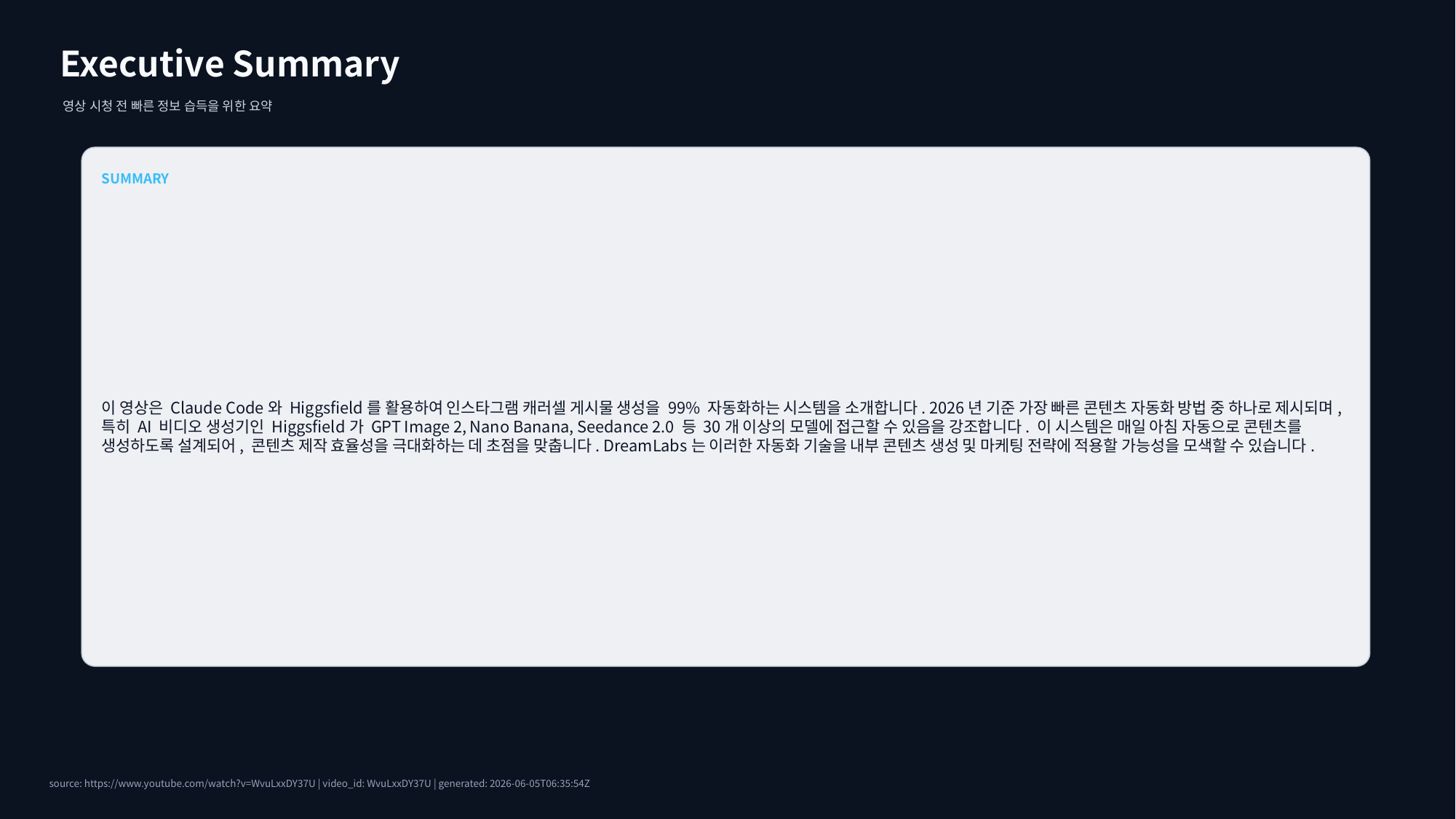

Executive Summary
영상 시청 전 빠른 정보 습득을 위한 요약

SUMMARY
이 영상은 Claude Code와 Higgsfield를 활용하여 인스타그램 캐러셀 게시물 생성을 99% 자동화하는 시스템을 소개합니다. 2026년 기준 가장 빠른 콘텐츠 자동화 방법 중 하나로 제시되며, 특히 AI 비디오 생성기인 Higgsfield가 GPT Image 2, Nano Banana, Seedance 2.0 등 30개 이상의 모델에 접근할 수 있음을 강조합니다. 이 시스템은 매일 아침 자동으로 콘텐츠를 생성하도록 설계되어, 콘텐츠 제작 효율성을 극대화하는 데 초점을 맞춥니다. DreamLabs는 이러한 자동화 기술을 내부 콘텐츠 생성 및 마케팅 전략에 적용할 가능성을 모색할 수 있습니다.
source: https://www.youtube.com/watch?v=WvuLxxDY37U | video_id: WvuLxxDY37U | generated: 2026-06-05T06:35:54Z